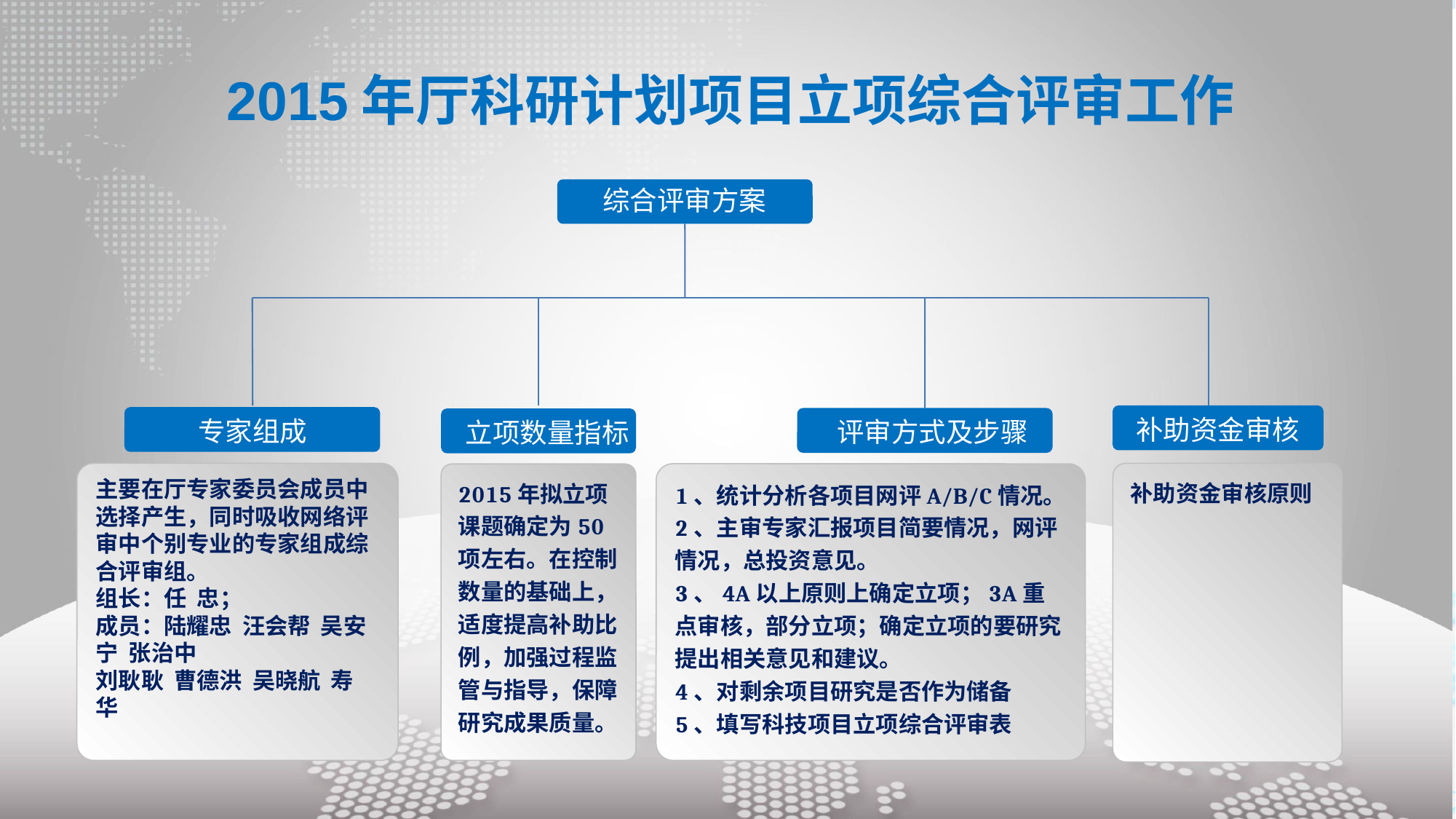

2015年厅科研计划项目立项综合评审工作
综合评审方案

补助资金审核

专家组成

评审方式及步骤

立项数量指标
主要在厅专家委员会成员中选择产生，同时吸收网络评审中个别专业的专家组成综合评审组。
组长：任  忠；
成员：陆耀忠  汪会帮  吴安宁  张治中
刘耿耿  曹德洪  吴晓航  寿  华
补助资金审核原则
1、统计分析各项目网评A/B/C情况。
2、主审专家汇报项目简要情况，网评情况，总投资意见。
3、4A以上原则上确定立项；3A重点审核，部分立项；确定立项的要研究提出相关意见和建议。
4、对剩余项目研究是否作为储备
5、填写科技项目立项综合评审表
2015年拟立项课题确定为50项左右。在控制数量的基础上，适度提高补助比例，加强过程监管与指导，保障研究成果质量。